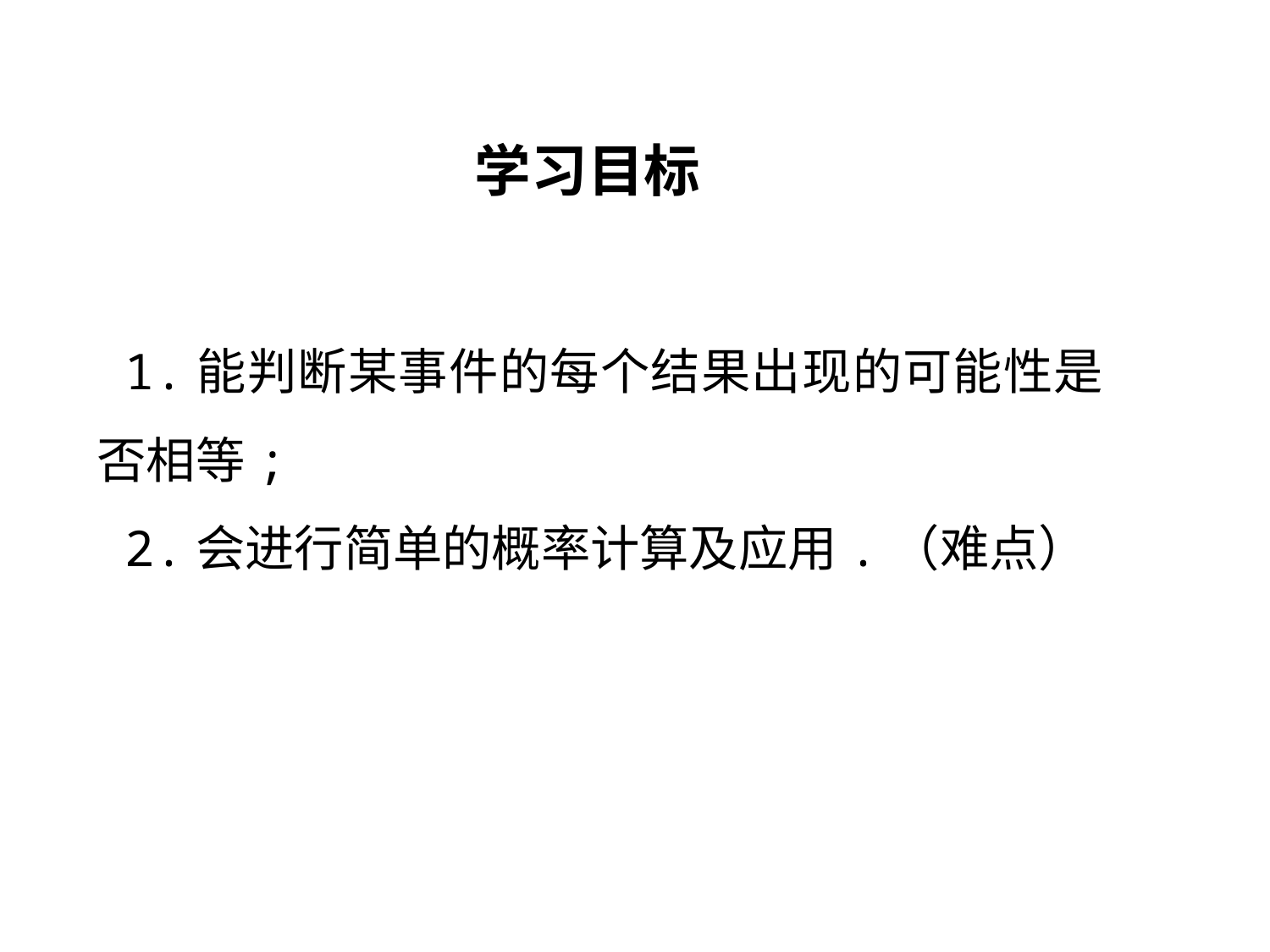

学习目标
1.能判断某事件的每个结果出现的可能性是否相等;
2.会进行简单的概率计算及应用.（难点）